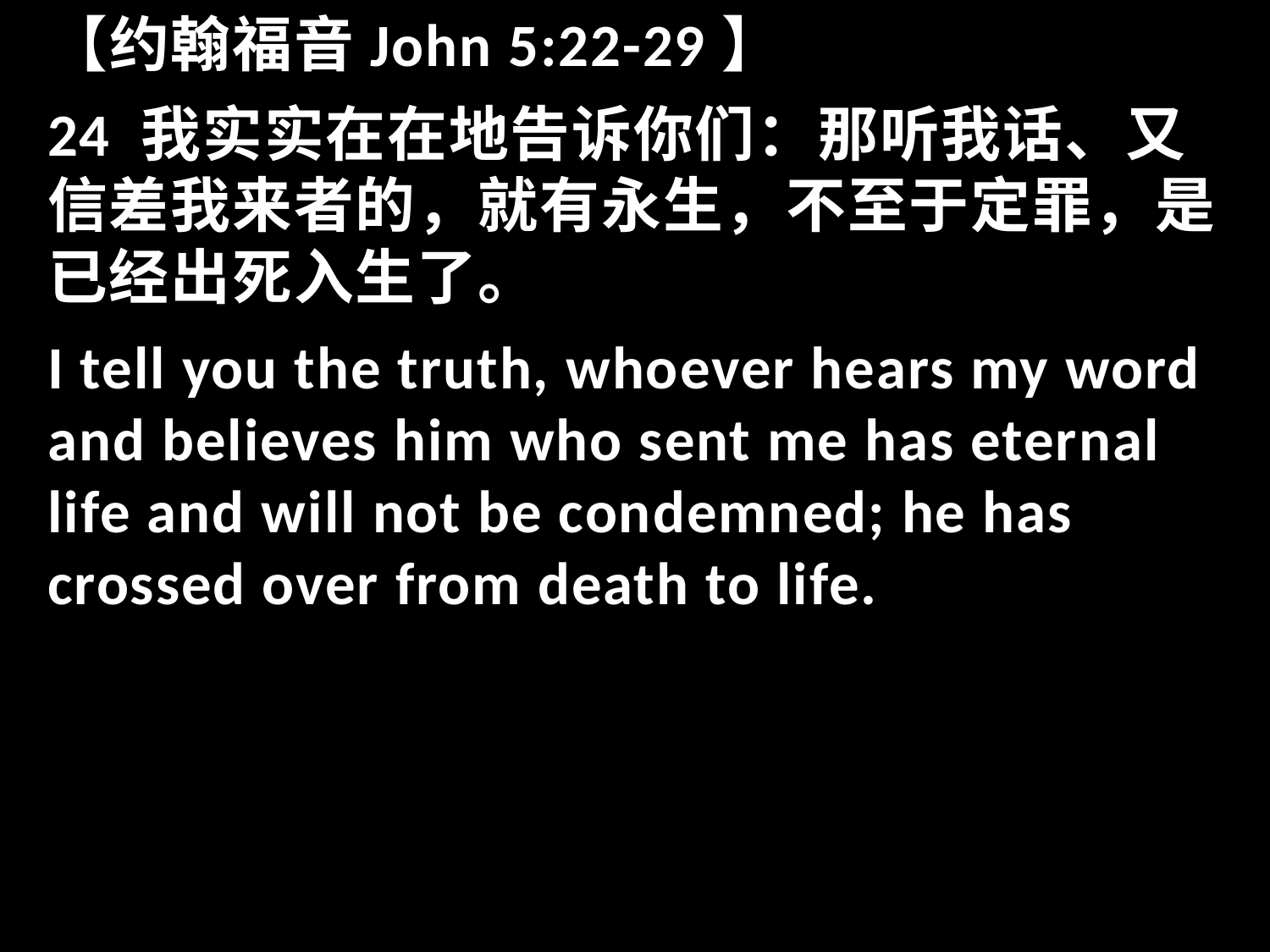

【约翰福音John 5:22-29】
24 我实实在在地告诉你们：那听我话、又信差我来者的，就有永生，不至于定罪，是已经出死入生了。
I tell you the truth, whoever hears my word and believes him who sent me has eternal life and will not be condemned; he has crossed over from death to life.